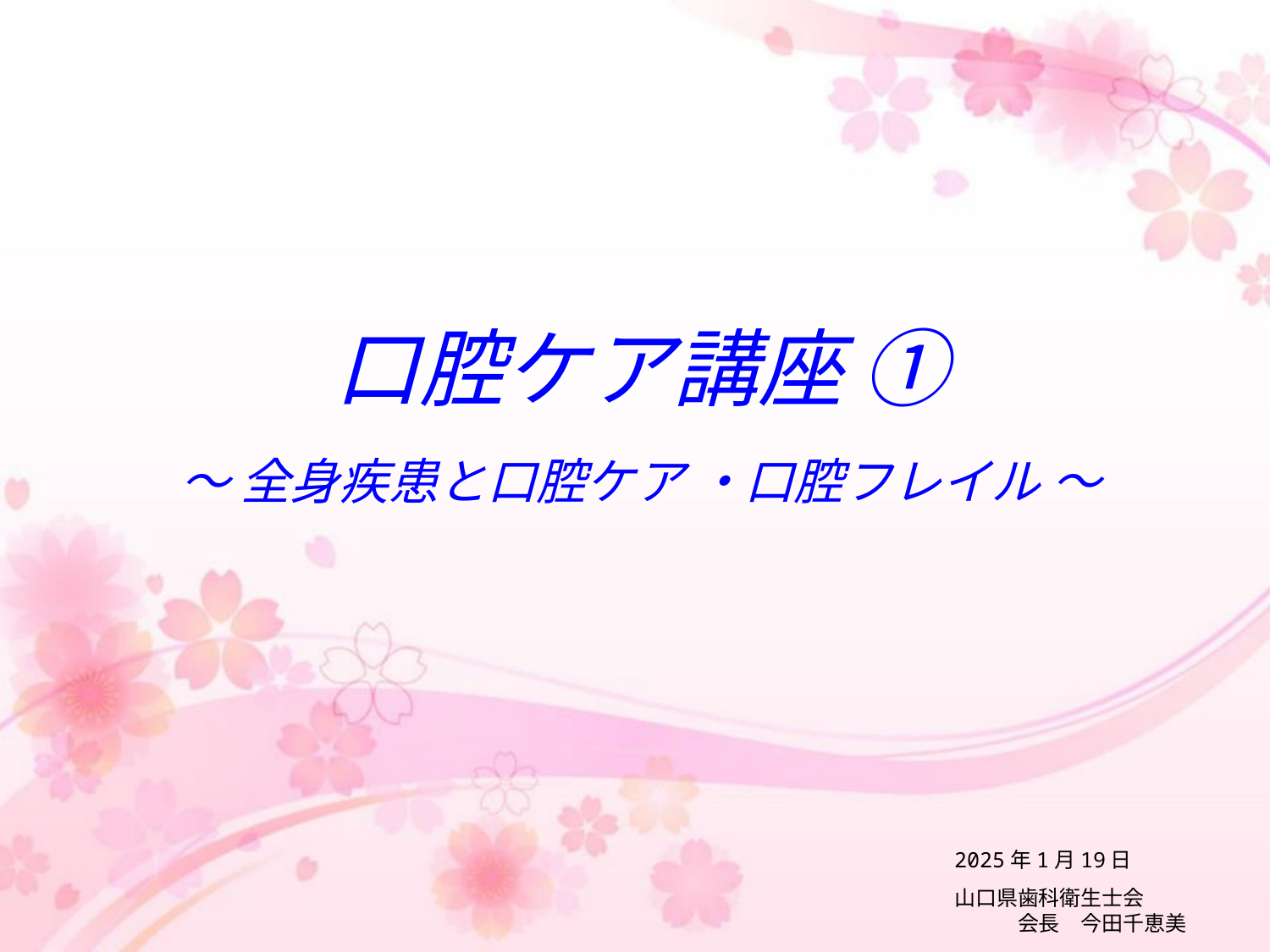

口腔ケア講座 ①
～ 全身疾患と口腔ケア ・口腔フレイル ～
2025年1月19日
山口県歯科衛生士会
　　　会長　今田千恵美